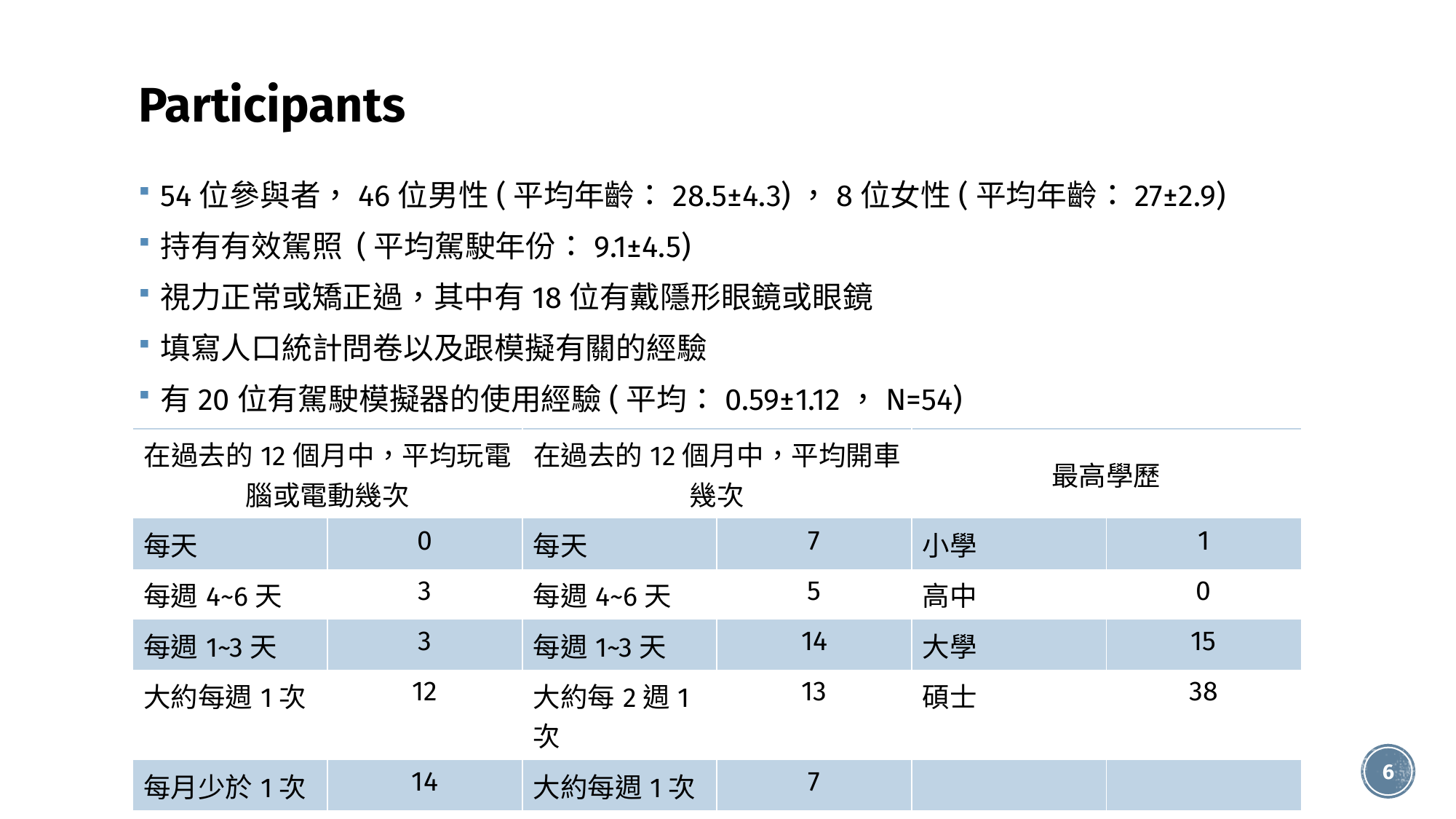

# Participants
54位參與者，46位男性(平均年齡：28.5±4.3)，8位女性(平均年齡：27±2.9)
持有有效駕照 (平均駕駛年份：9.1±4.5)
視力正常或矯正過，其中有18位有戴隱形眼鏡或眼鏡
填寫人口統計問卷以及跟模擬有關的經驗
有20位有駕駛模擬器的使用經驗(平均：0.59±1.12，N=54)

| 在過去的12個月中，平均玩電腦或電動幾次 |  | 在過去的12個月中，平均開車幾次 |  | 最高學歷 |  |
| --- | --- | --- | --- | --- | --- |
| 每天 | 0 | 每天 | 7 | 小學 | 1 |
| 每週4~6天 | 3 | 每週4~6天 | 5 | 高中 | 0 |
| 每週1~3天 | 3 | 每週1~3天 | 14 | 大學 | 15 |
| 大約每週1次 | 12 | 大約每2週1次 | 13 | 碩士 | 38 |
| 每月少於1次 | 14 | 大約每週1次 | 7 |  |  |
| 從來沒有 | 22 | 每月少於1次 | 5 |  |  |
|  |  | 從來沒有 | 3 |  |  |
6